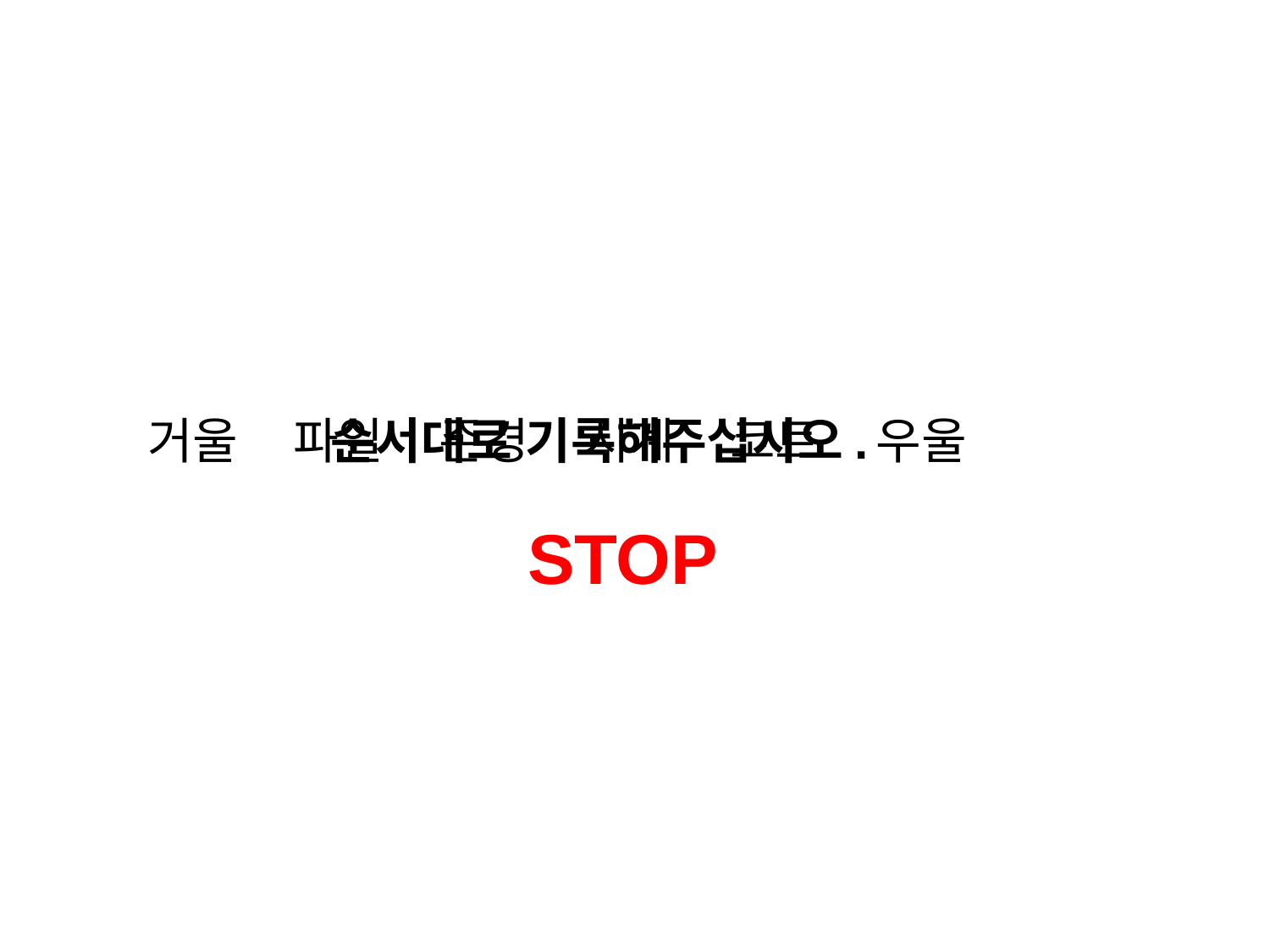

거울    파일    존경    시계    코트    우울
순서대로 기록해주십시오.
STOP